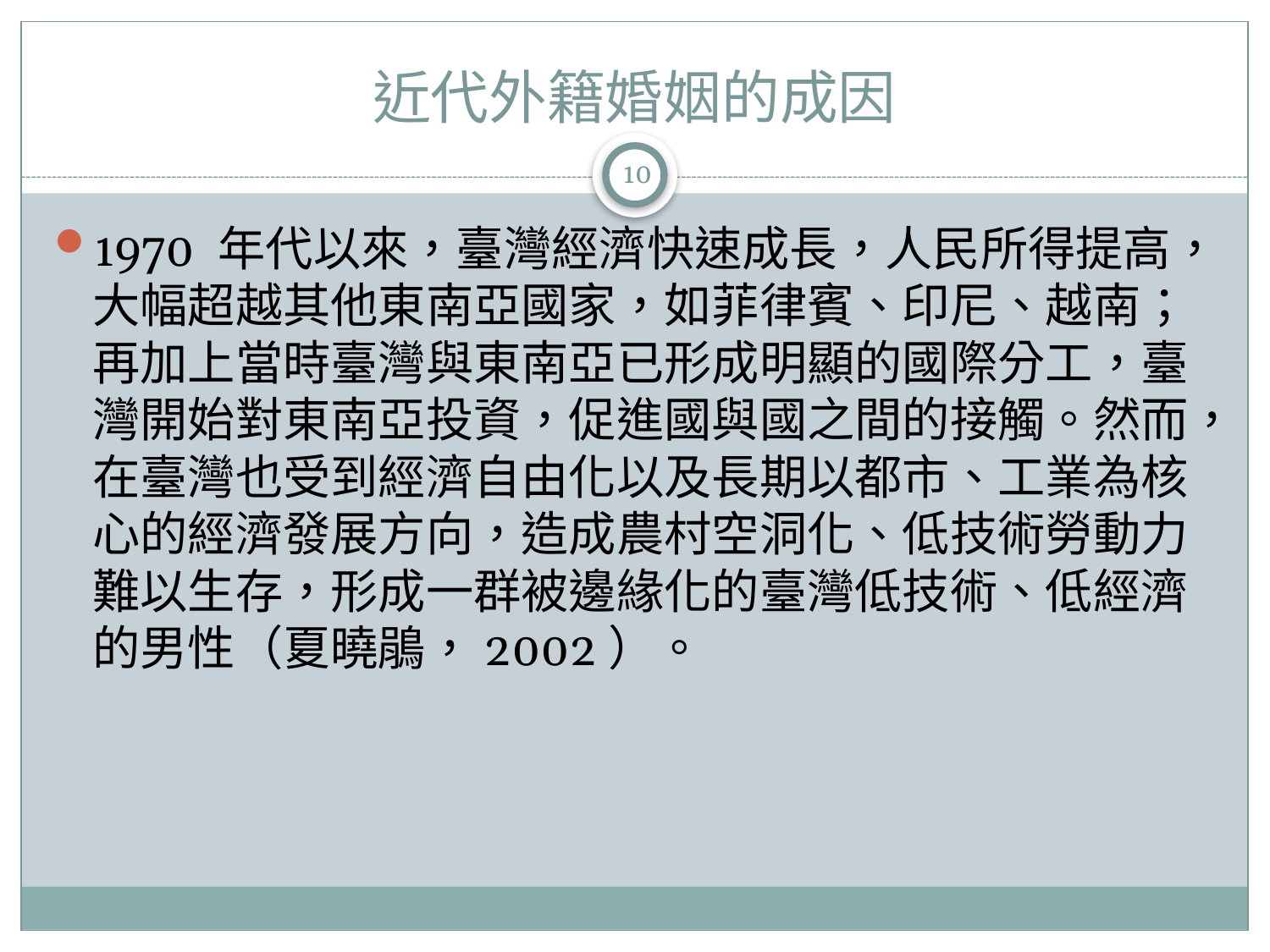

# 近代外籍婚姻的成因
10
1970 年代以來，臺灣經濟快速成長，人民所得提高，大幅超越其他東南亞國家，如菲律賓、印尼、越南；再加上當時臺灣與東南亞已形成明顯的國際分工，臺灣開始對東南亞投資，促進國與國之間的接觸。然而，在臺灣也受到經濟自由化以及長期以都市、工業為核心的經濟發展方向，造成農村空洞化、低技術勞動力難以生存，形成一群被邊緣化的臺灣低技術、低經濟的男性（夏曉鵑，2002）。